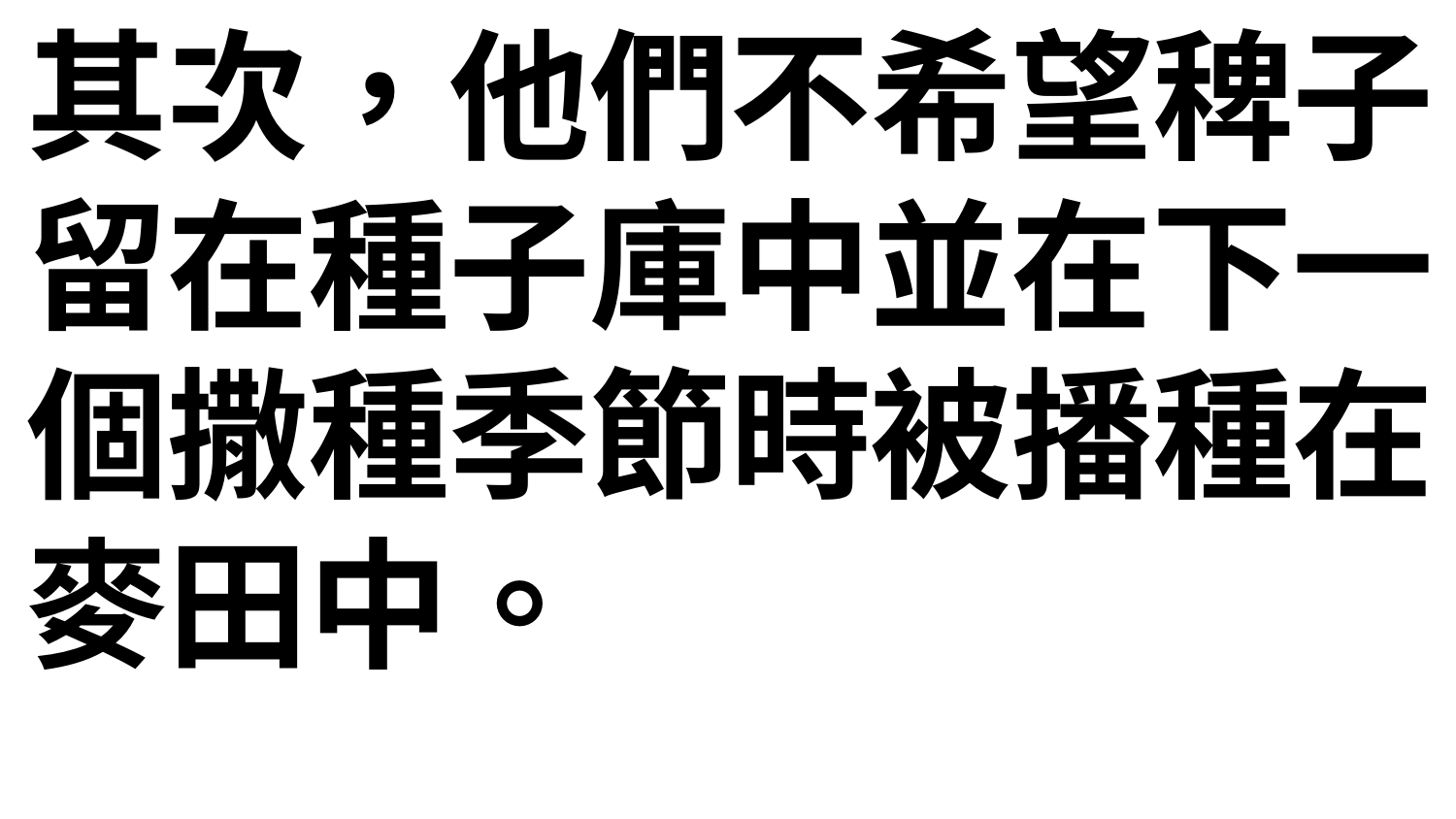

其次，他們不希望稗子留在種子庫中並在下一個撒種季節時被播種在麥田中。